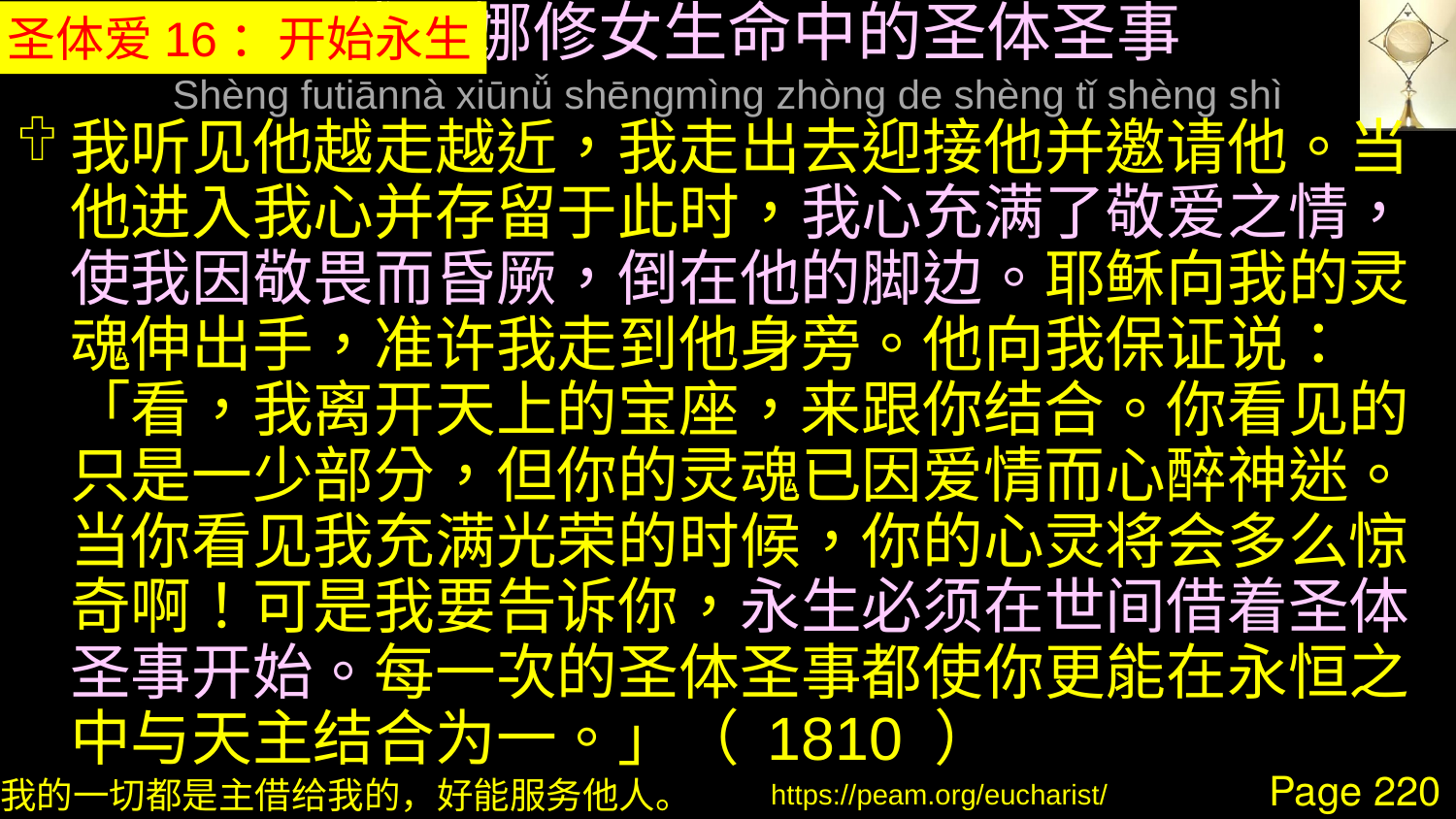

# 圣傅天娜修女生命中的圣体圣事 Shèng futiānnà xiūnǚ shēngmìng zhòng de shèng tǐ shèng shì
圣体爱16：开始永生
我听见他越走越近，我走出去迎接他并邀请他。当他进入我心并存留于此时，我心充满了敬爱之情，使我因敬畏而昏厥，倒在他的脚边。耶稣向我的灵魂伸出手，准许我走到他身旁。他向我保证说：「看，我离开天上的宝座，来跟你结合。你看见的只是一少部分，但你的灵魂已因爱情而心醉神迷。当你看见我充满光荣的时候，你的心灵将会多么惊奇啊！可是我要告诉你，永生必须在世间借着圣体圣事开始。每一次的圣体圣事都使你更能在永恒之中与天主结合为一。」（ 1810 ）